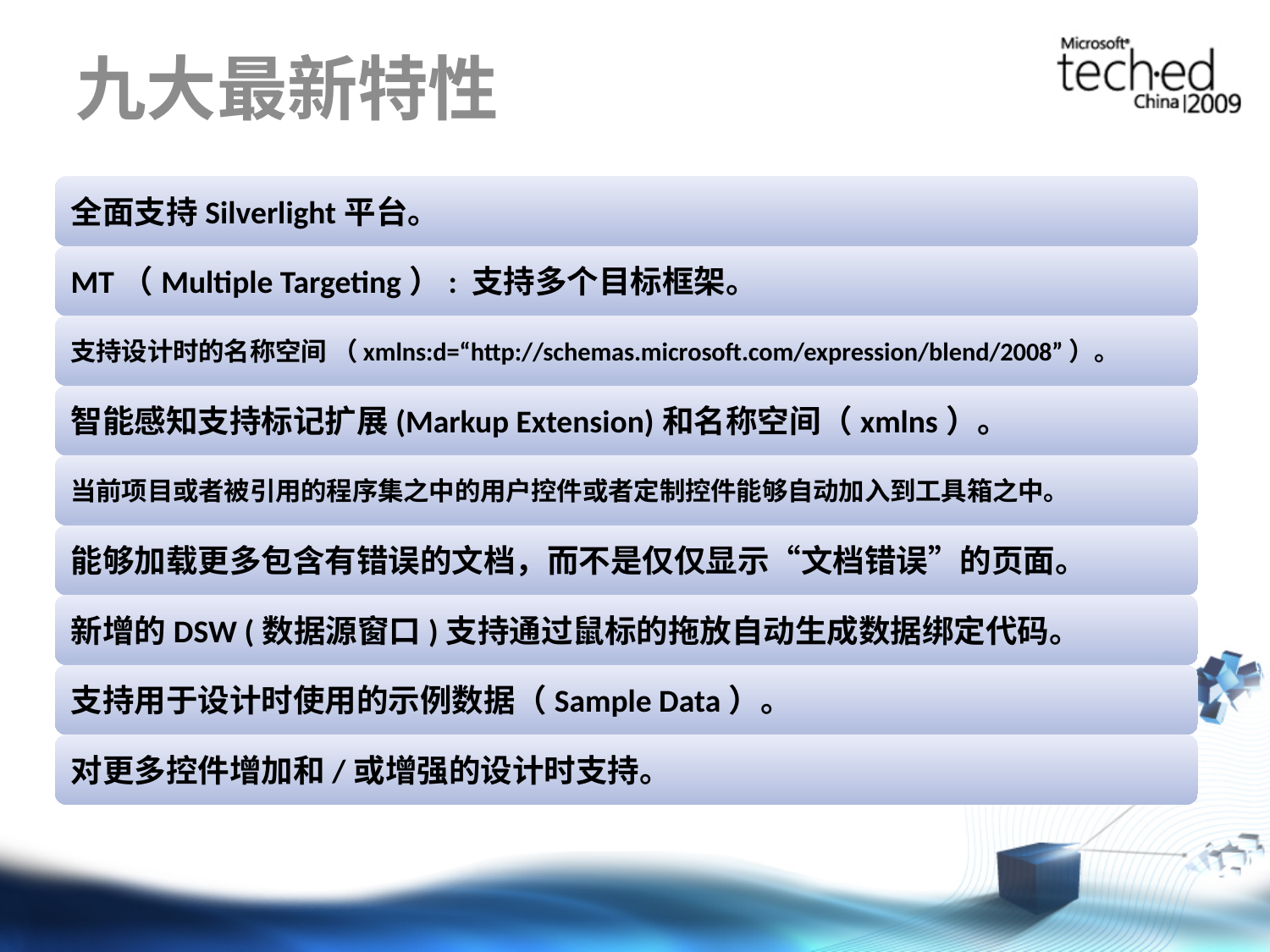

# 九大最新特性
全面支持Silverlight平台。
MT（Multiple Targeting）: 支持多个目标框架。
支持设计时的名称空间 （xmlns:d=“http://schemas.microsoft.com/expression/blend/2008”）。
智能感知支持标记扩展(Markup Extension)和名称空间（xmlns）。
当前项目或者被引用的程序集之中的用户控件或者定制控件能够自动加入到工具箱之中。
能够加载更多包含有错误的文档，而不是仅仅显示“文档错误”的页面。
新增的DSW (数据源窗口)支持通过鼠标的拖放自动生成数据绑定代码。
支持用于设计时使用的示例数据（Sample Data）。
对更多控件增加和/或增强的设计时支持。